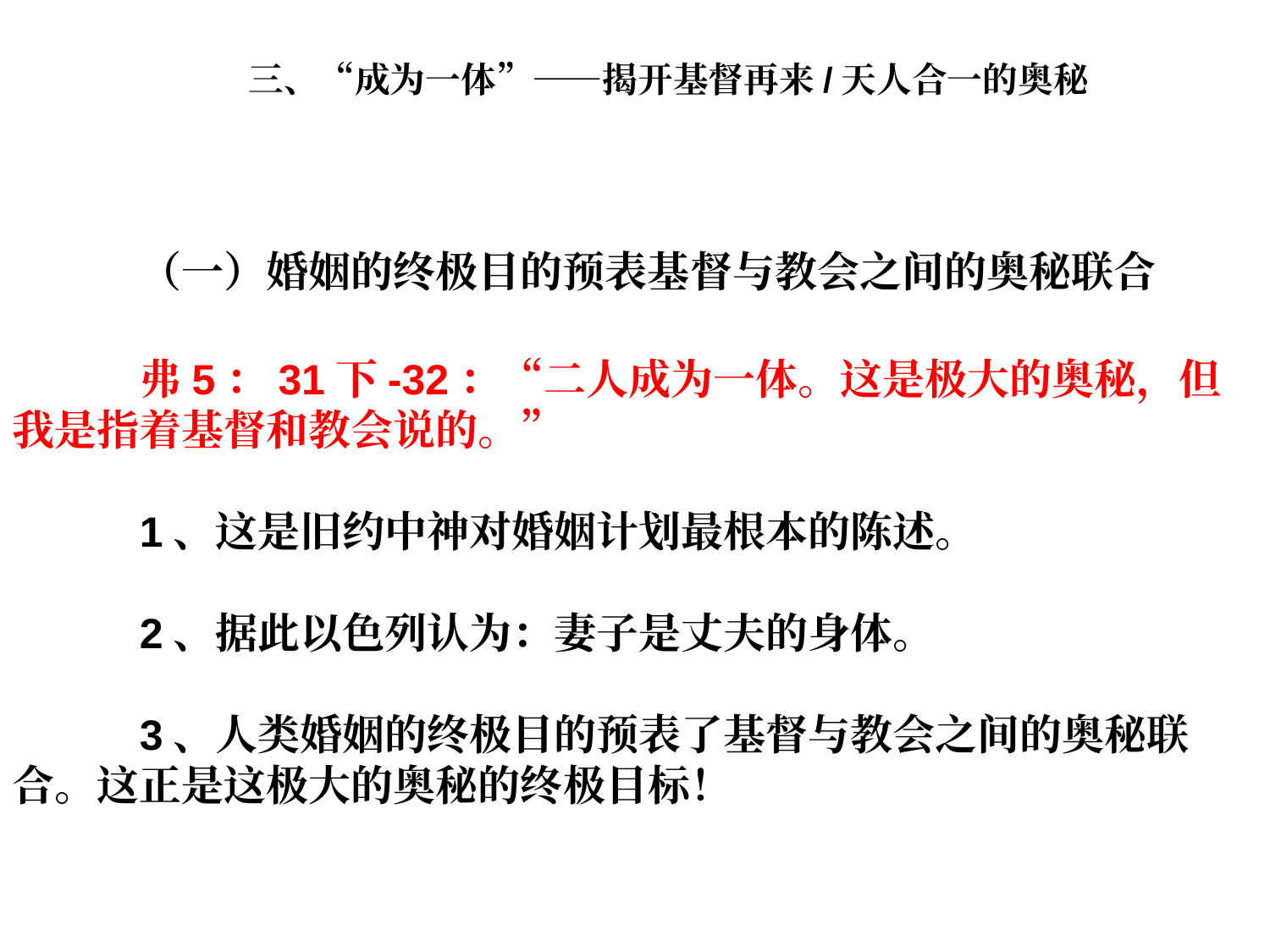

# 三、“成为一体”——揭开基督再来/天人合一的奥秘
	（一）婚姻的终极目的预表基督与教会之间的奥秘联合
	弗5：31下-32：“二人成为一体。这是极大的奥秘，但我是指着基督和教会说的。”
	1、这是旧约中神对婚姻计划最根本的陈述。

	2、据此以色列认为：妻子是丈夫的身体。
	3、人类婚姻的终极目的预表了基督与教会之间的奥秘联
合。这正是这极大的奥秘的终极目标！